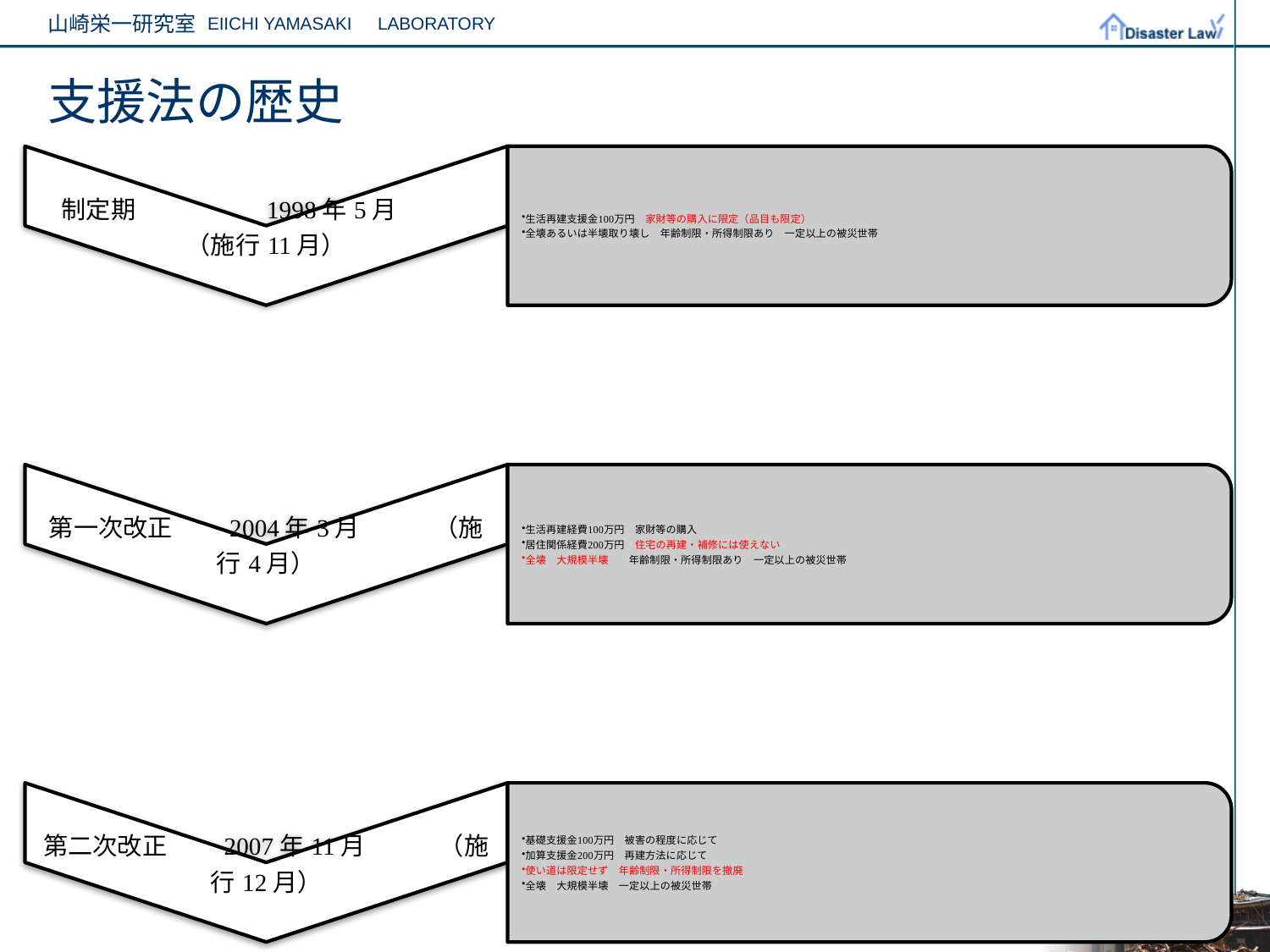

# 支援法の歴史
制定期　　　　　1998年5月　　　（施行11月）
生活再建支援金100万円　家財等の購入に限定（品目も限定）
全壊あるいは半壊取り壊し　年齢制限・所得制限あり　一定以上の被災世帯
生活再建経費100万円　家財等の購入
居住関係経費200万円　住宅の再建・補修には使えない
基礎支援金100万円　被害の程度に応じて
加算支援金200万円　再建方法に応じて
全壊　大規模半壊　　年齢制限・所得制限あり　一定以上の被災世帯
使い道は限定せず　年齢制限・所得制限を撤廃
全壊　大規模半壊　一定以上の被災世帯